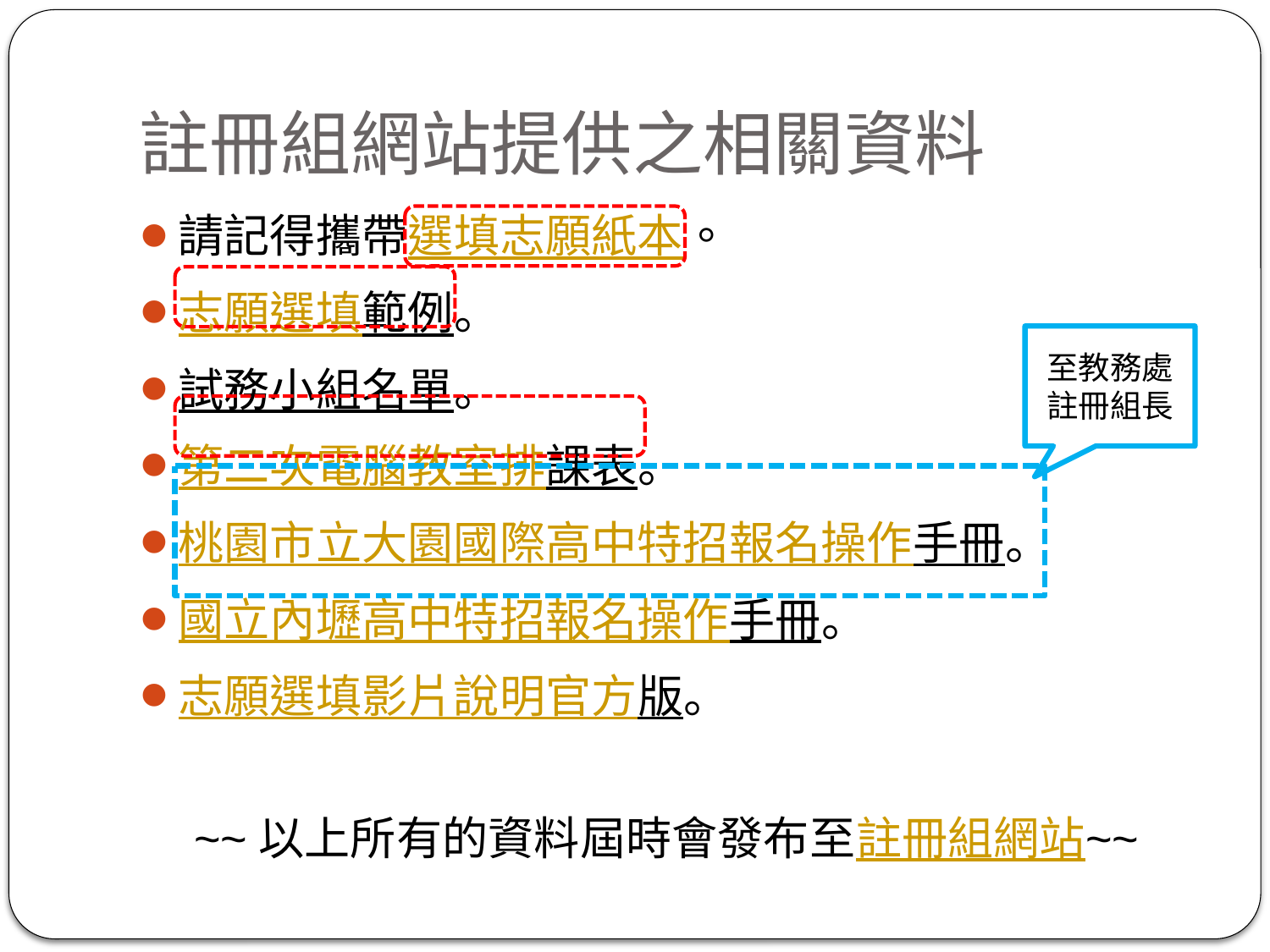

# 註冊組網站提供之相關資料
請記得攜帶選填志願紙本。
志願選填範例。
試務小組名單。
第二次電腦教室排課表。
桃園市立大園國際高中特招報名操作手冊。
國立內壢高中特招報名操作手冊。
志願選填影片說明官方版。

~~以上所有的資料屆時會發布至註冊組網站~~

至教務處
註冊組長